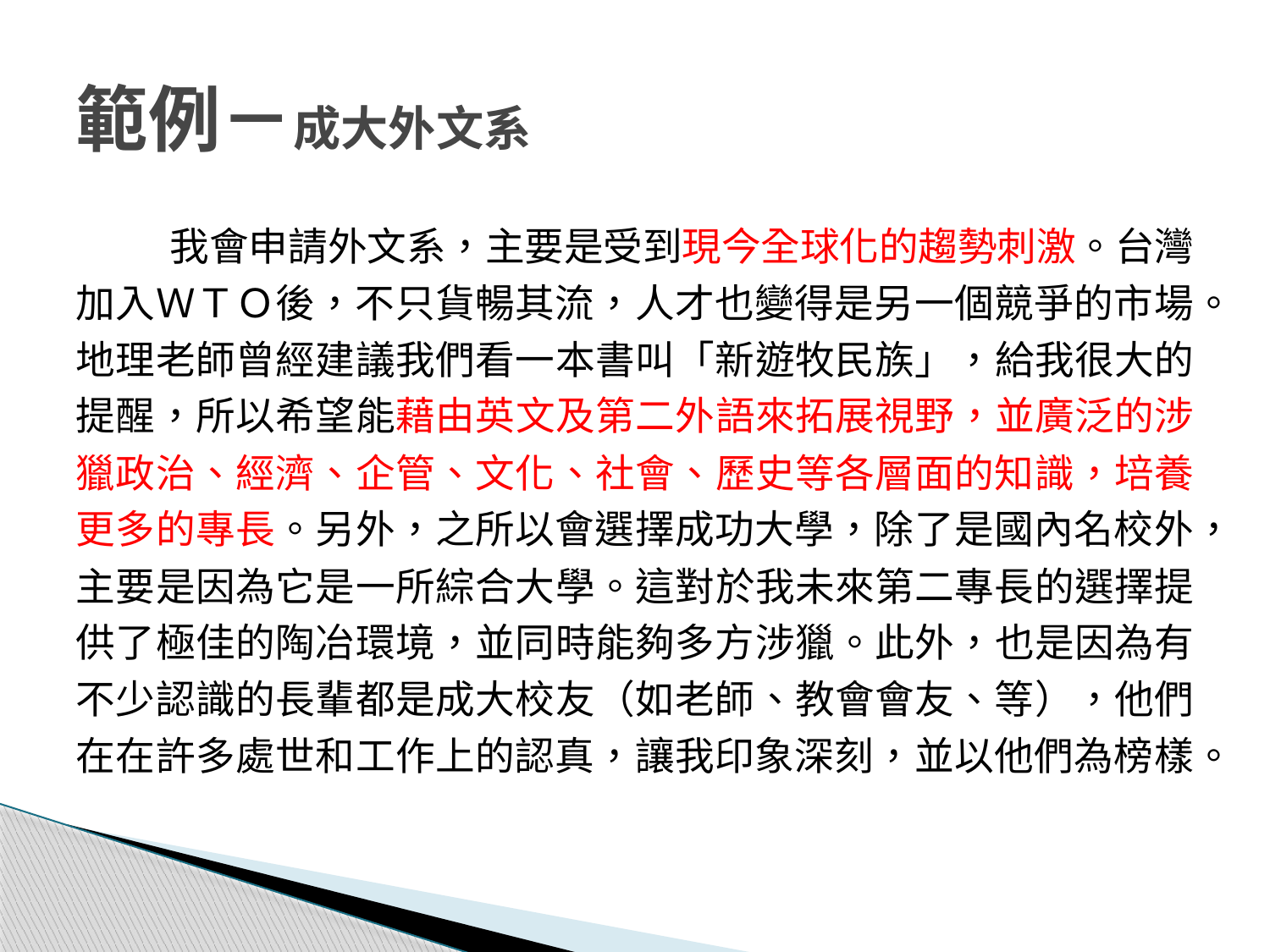

# 範例－成大外文系
我會申請外文系，主要是受到現今全球化的趨勢刺激。台灣加入ＷＴＯ後，不只貨暢其流，人才也變得是另一個競爭的市場。地理老師曾經建議我們看一本書叫「新遊牧民族」，給我很大的提醒，所以希望能藉由英文及第二外語來拓展視野，並廣泛的涉獵政治、經濟、企管、文化、社會、歷史等各層面的知識，培養更多的專長。另外，之所以會選擇成功大學，除了是國內名校外，主要是因為它是一所綜合大學。這對於我未來第二專長的選擇提供了極佳的陶冶環境，並同時能夠多方涉獵。此外，也是因為有不少認識的長輩都是成大校友（如老師、教會會友、等），他們在在許多處世和工作上的認真，讓我印象深刻，並以他們為榜樣。